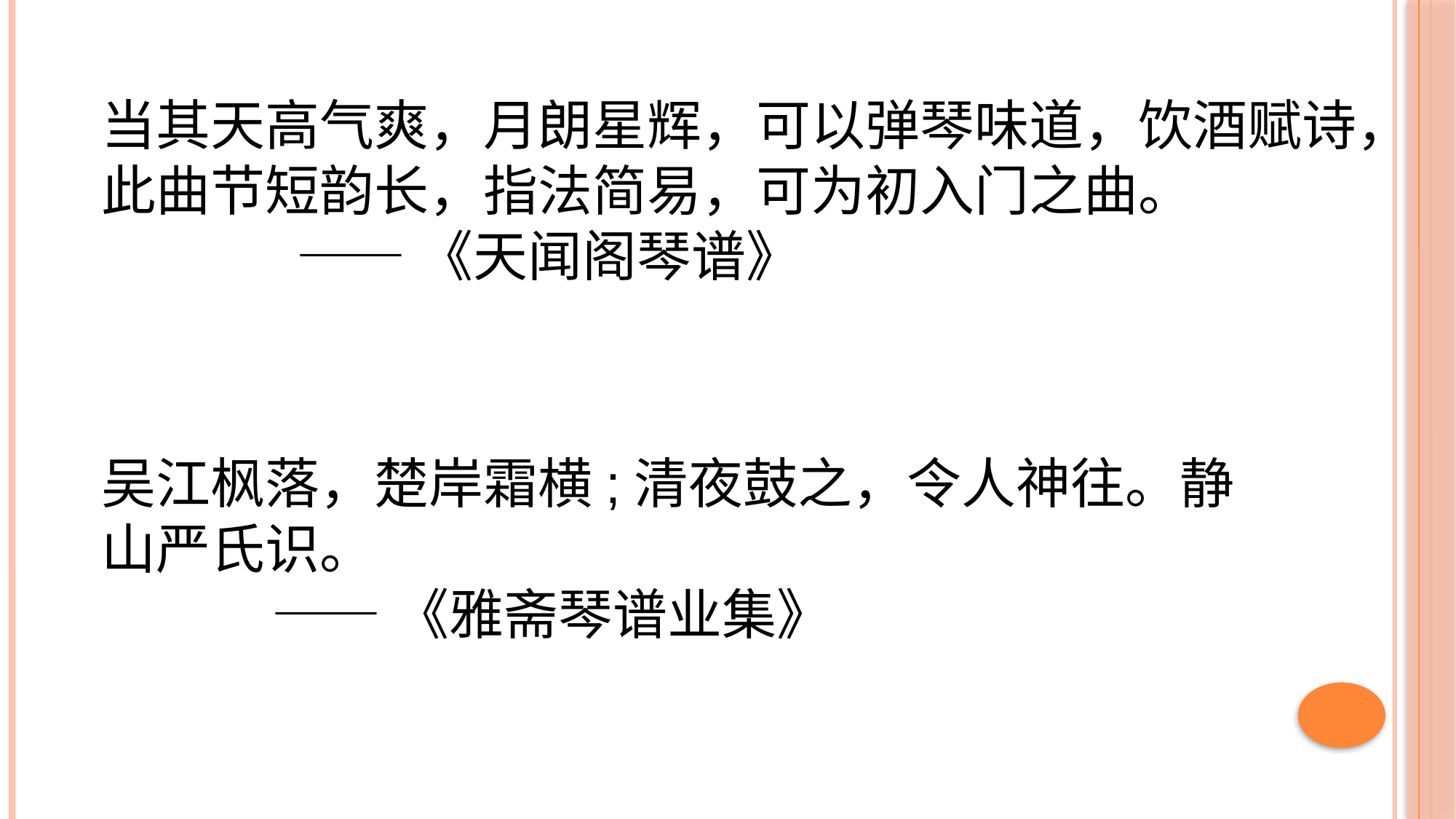

当其天高气爽，月朗星辉，可以弹琴味道，饮酒赋诗，此曲节短韵长，指法简易，可为初入门之曲。
                ——《天闻阁琴谱》
吴江枫落，楚岸霜横;清夜鼓之，令人神往。静山严氏识。
              ——《雅斋琴谱业集》